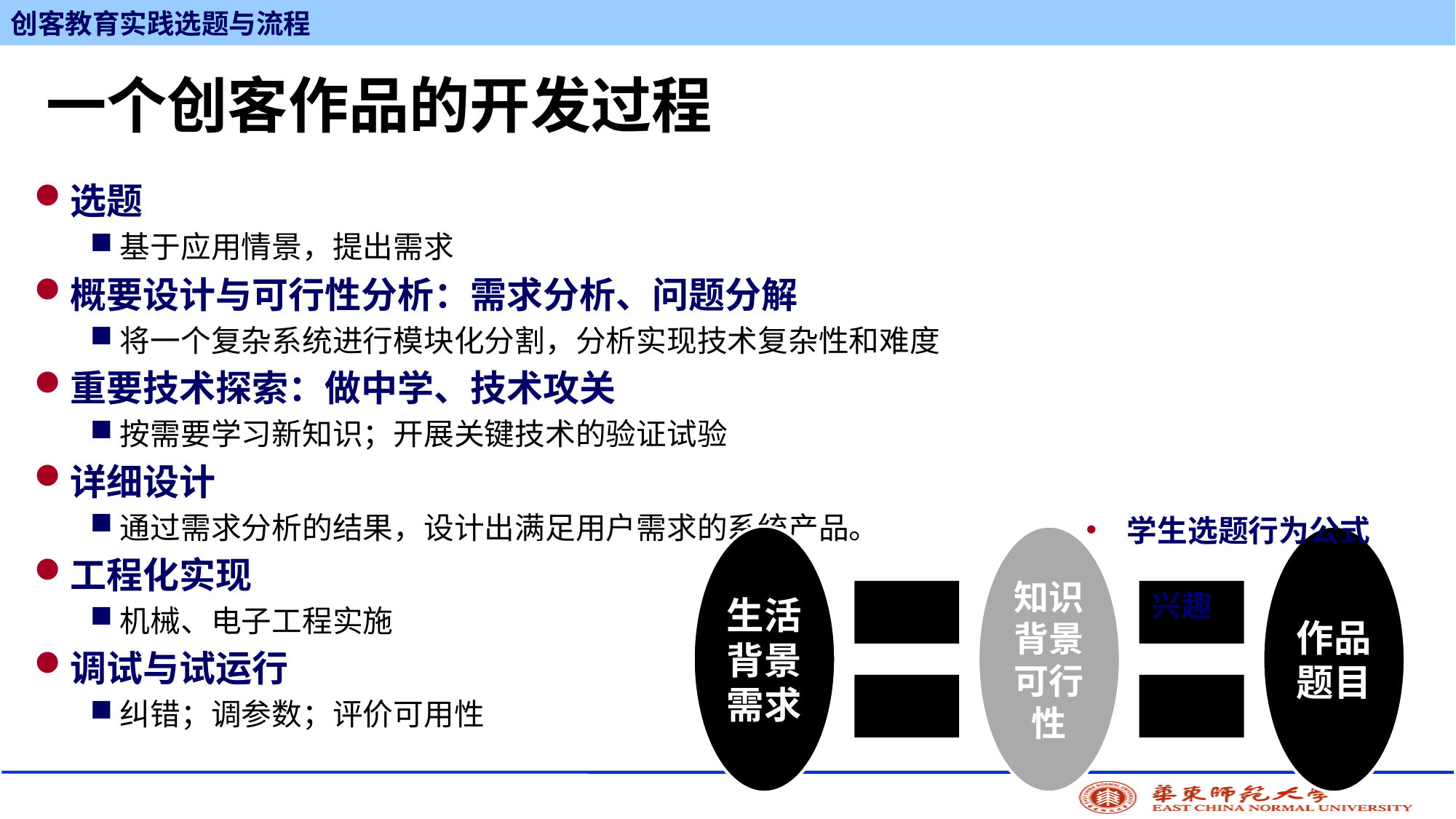

# 一个创客作品的开发过程
选题
基于应用情景，提出需求
概要设计与可行性分析：需求分析、问题分解
将一个复杂系统进行模块化分割，分析实现技术复杂性和难度
重要技术探索：做中学、技术攻关
按需要学习新知识；开展关键技术的验证试验
详细设计
通过需求分析的结果，设计出满足用户需求的系统产品。
工程化实现
机械、电子工程实施
调试与试运行
纠错；调参数；评价可用性
学生选题行为公式
生活背景
需求
知识背景
可行性
作品题目
兴趣